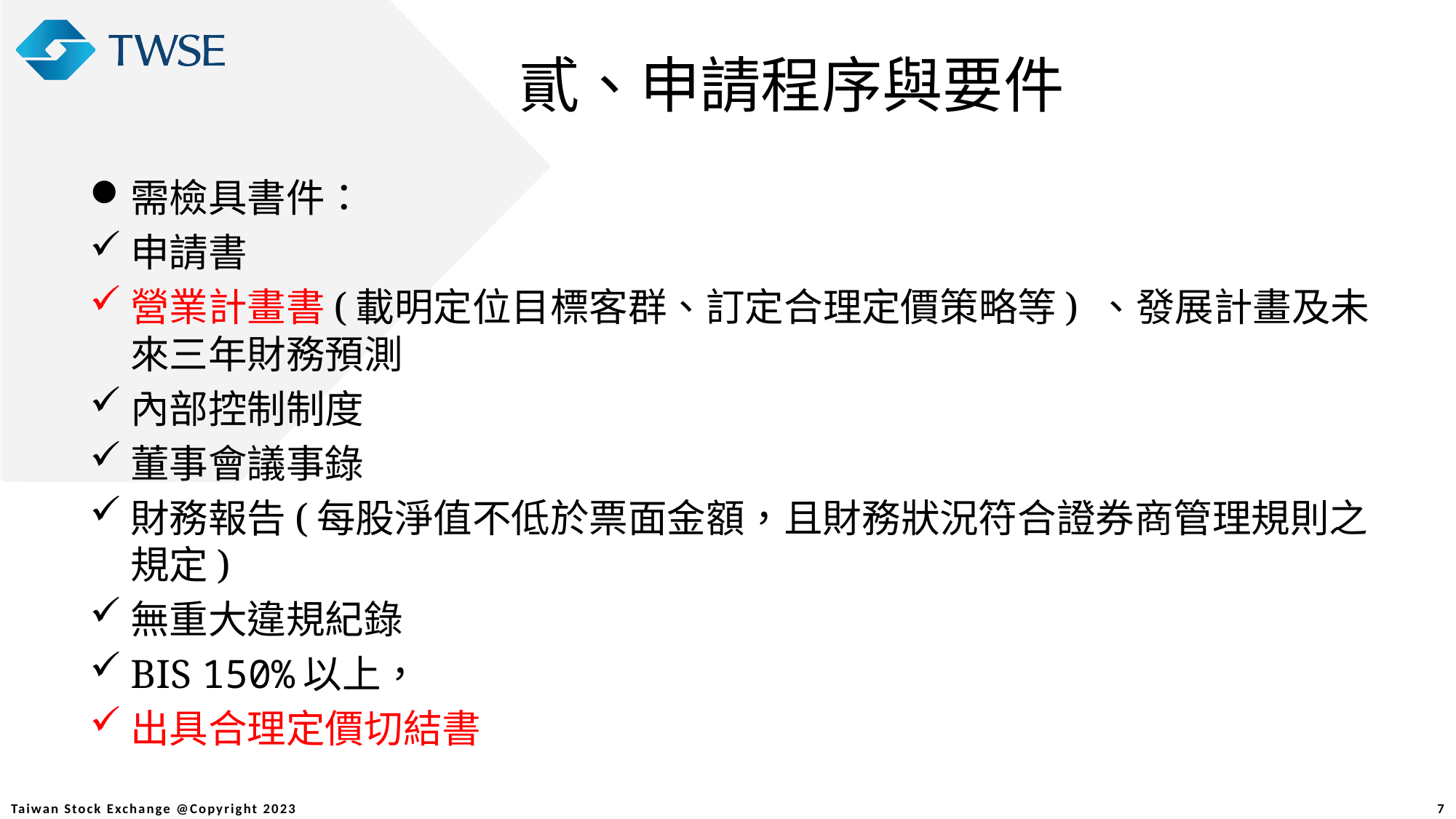

貳、申請程序與要件
需檢具書件：
申請書
營業計畫書(載明定位目標客群、訂定合理定價策略等) 、發展計畫及未來三年財務預測
內部控制制度
董事會議事錄
財務報告(每股淨值不低於票面金額，且財務狀況符合證券商管理規則之規定)
無重大違規紀錄
BIS 150%以上，
出具合理定價切結書

7